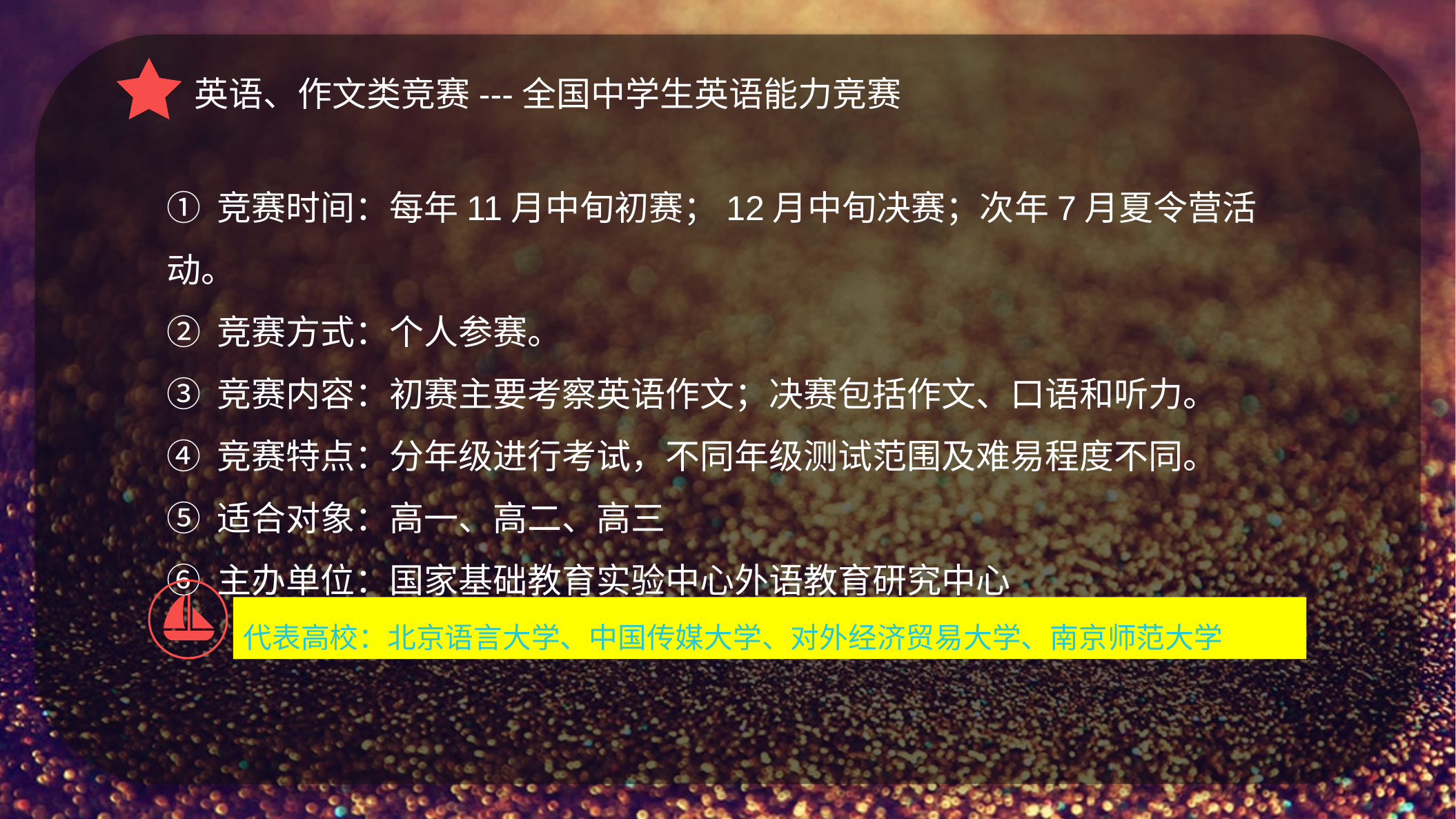

英语、作文类竞赛---全国中学生英语能力竞赛
① 竞赛时间：每年11月中旬初赛；12月中旬决赛；次年7月夏令营活动。
② 竞赛方式：个人参赛。
③ 竞赛内容：初赛主要考察英语作文；决赛包括作文、口语和听力。
④ 竞赛特点：分年级进行考试，不同年级测试范围及难易程度不同。
⑤ 适合对象：高一、高二、高三
⑥ 主办单位：国家基础教育实验中心外语教育研究中心

代表高校：北京语言大学、中国传媒大学、对外经济贸易大学、南京师范大学